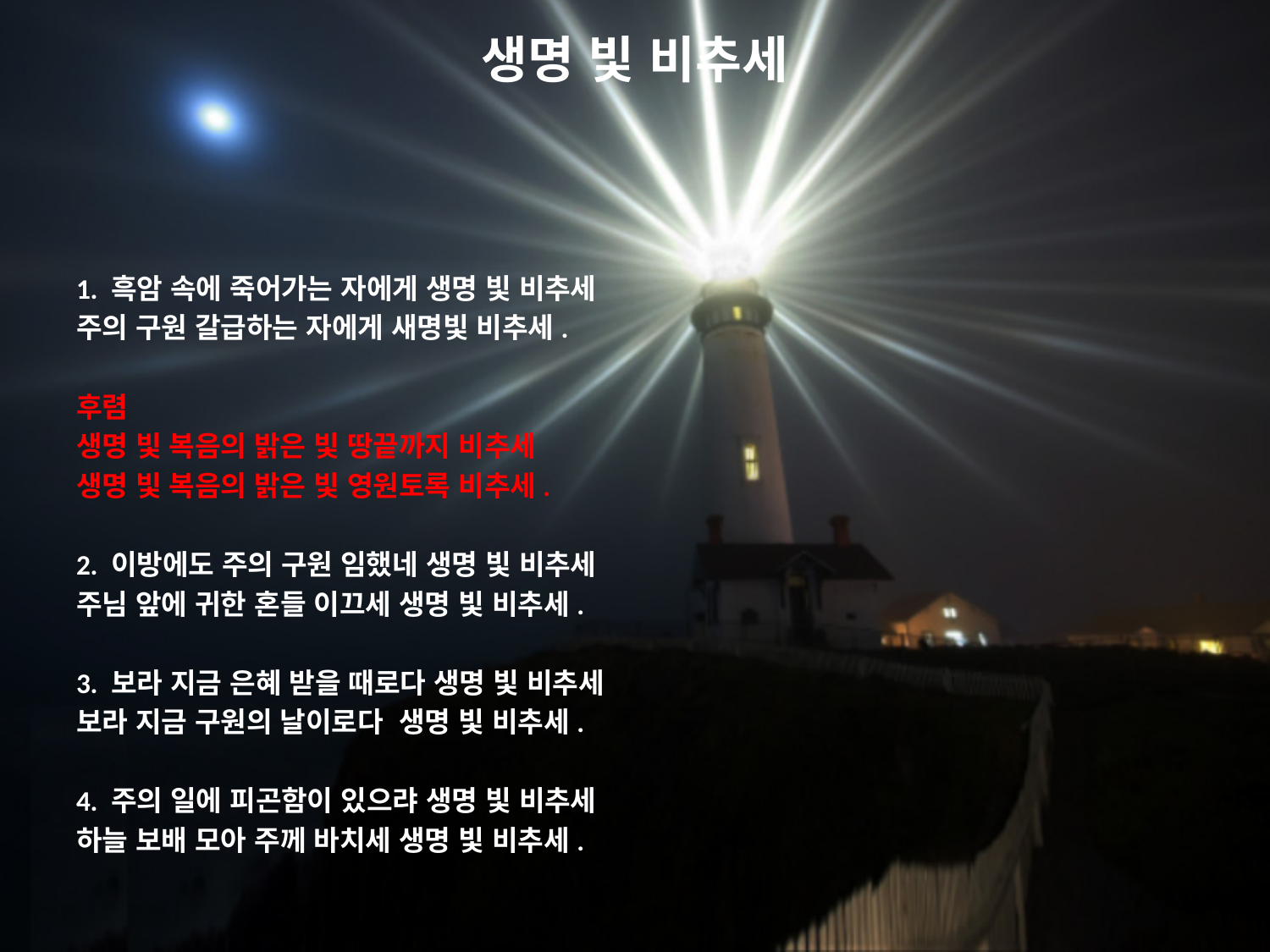

# 생명 빛 비추세
1. 흑암 속에 죽어가는 자에게 생명 빛 비추세
주의 구원 갈급하는 자에게 새명빛 비추세.

후렴
생명 빛 복음의 밝은 빛 땅끝까지 비추세
생명 빛 복음의 밝은 빛 영원토록 비추세.

2. 이방에도 주의 구원 임했네 생명 빛 비추세
주님 앞에 귀한 혼들 이끄세 생명 빛 비추세.

3. 보라 지금 은혜 받을 때로다 생명 빛 비추세
보라 지금 구원의 날이로다  생명 빛 비추세.

4. 주의 일에 피곤함이 있으랴 생명 빛 비추세
하늘 보배 모아 주께 바치세 생명 빛 비추세.